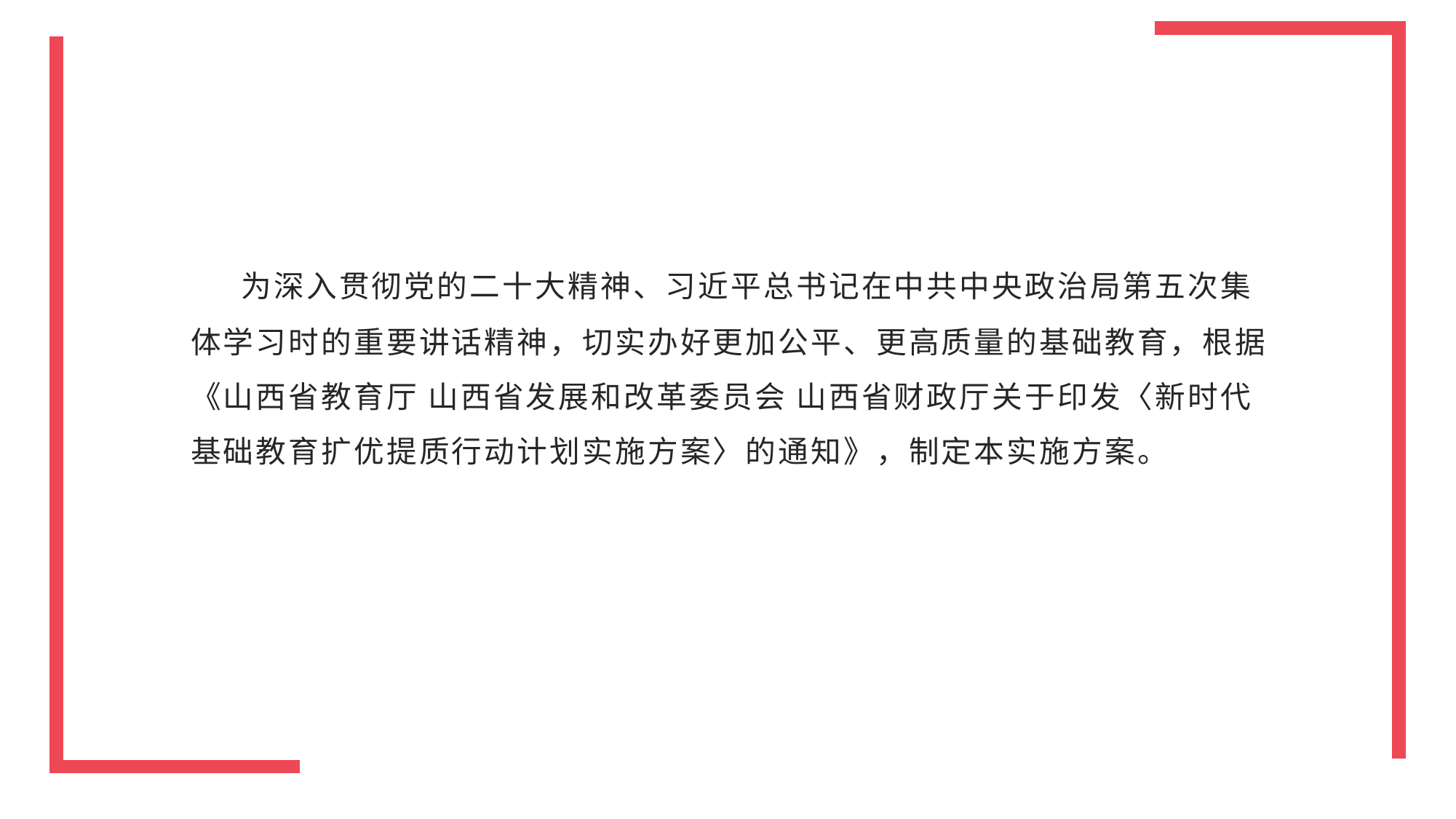

为深入贯彻党的二十大精神、习近平总书记在中共中央政治局第五次集体学习时的重要讲话精神，切实办好更加公平、更高质量的基础教育，根据《山西省教育厅 山西省发展和改革委员会 山西省财政厅关于印发〈新时代基础教育扩优提质行动计划实施方案〉的通知》，制定本实施方案。